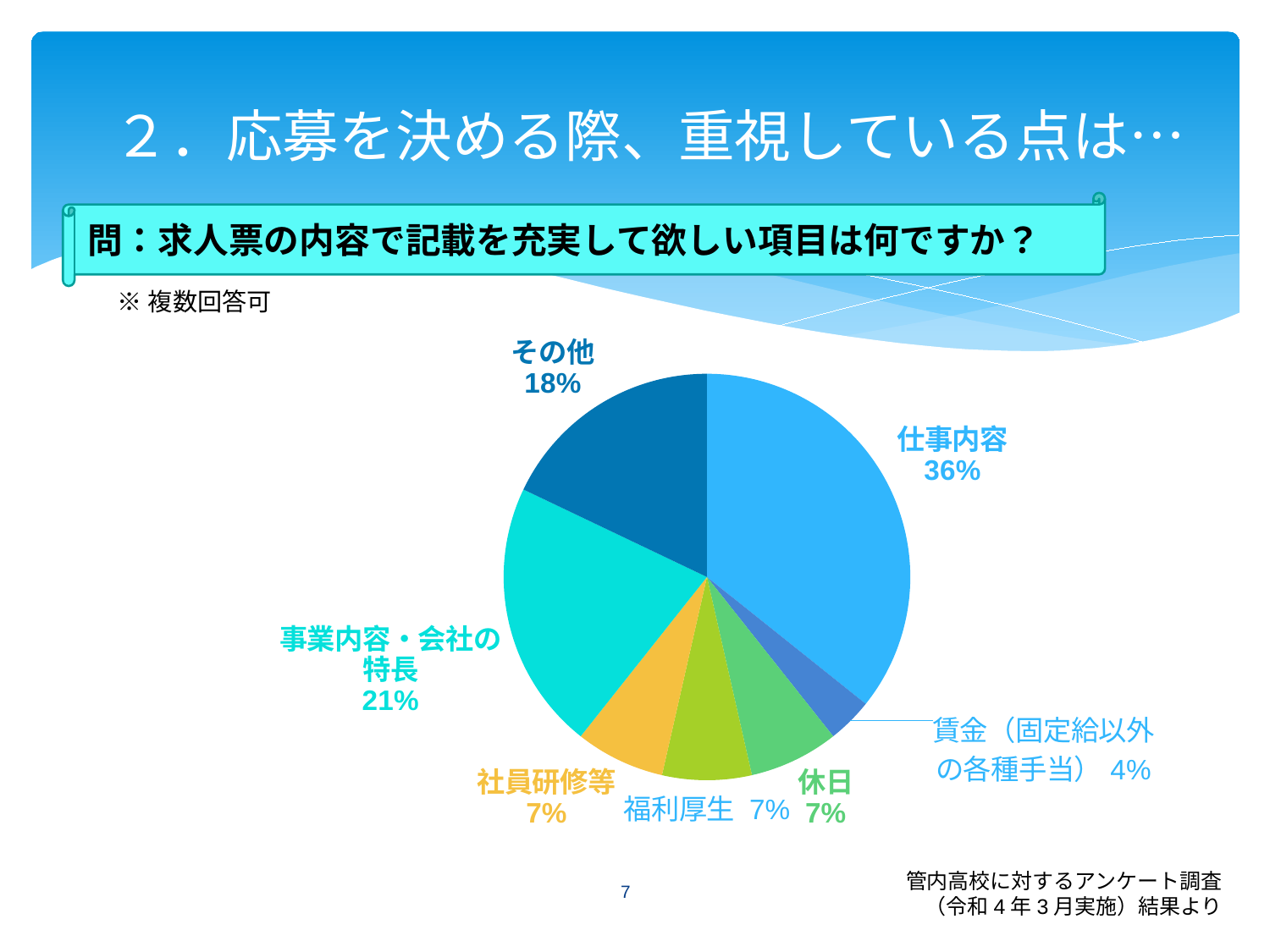

# ２．応募を決める際、重視している点は…
問：求人票の内容で記載を充実して欲しい項目は何ですか？
※複数回答可

### Chart

| Category | 売上高 |
|---|---|
| 仕事内容 | 0.357 |
| 賃金（固定給以外の各種手当） | 0.036 |
| 休日 | 0.071 |
| 福利厚生 | 0.071 |
| 社員研修等 | 0.071 |
| 事業内容・会社の特長 | 0.214 |
| その他 | 0.179 |
管内高校に対するアンケート調査
（令和4年3月実施）結果より
7